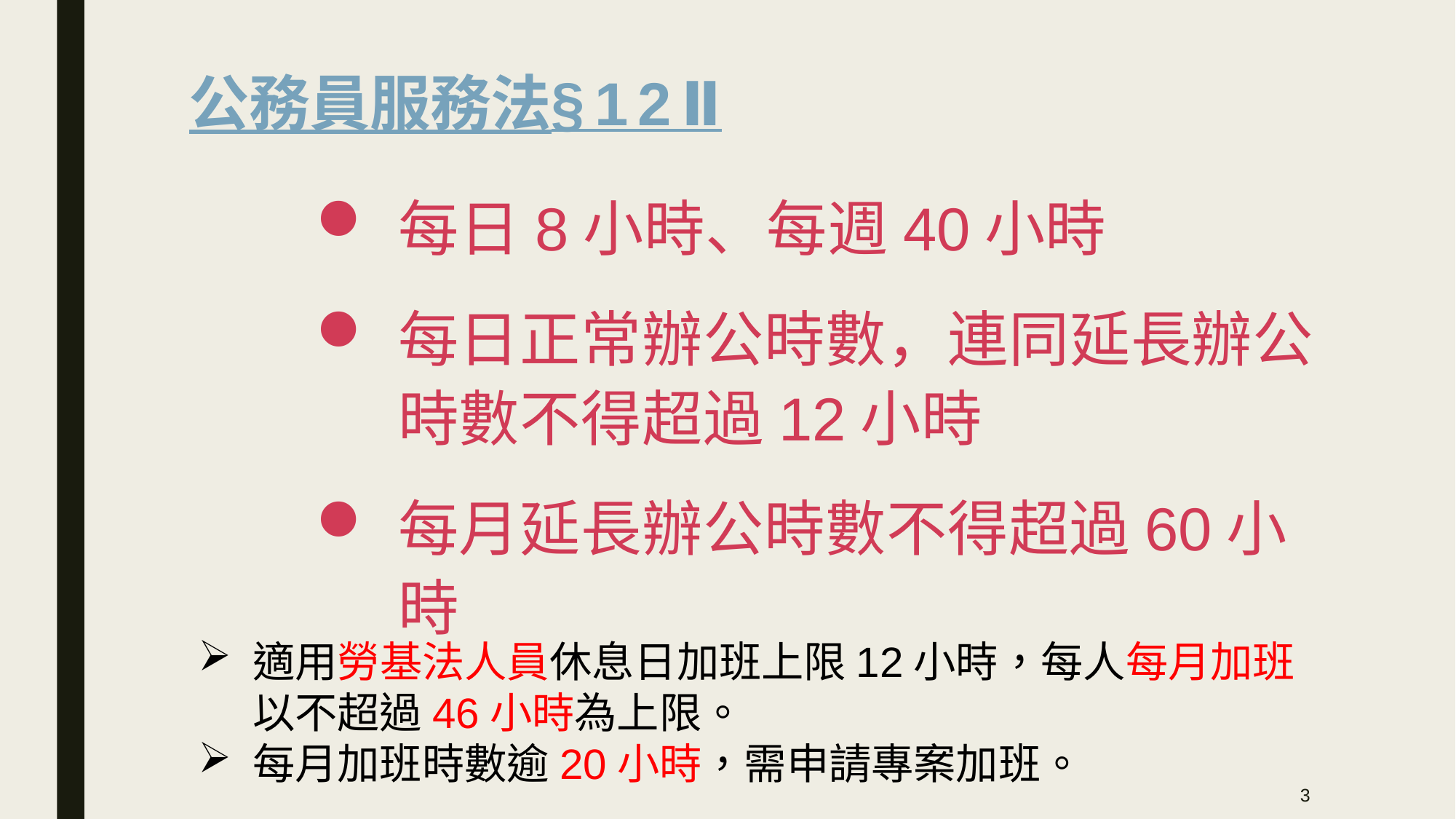

公務員服務法§12Ⅱ
每⽇8⼩時、每週40⼩時
每⽇正常辦公時數，連同延⻑辦公時數不得超過12⼩時
每⽉延⻑辦公時數不得超過60⼩時
適用勞基法人員休息日加班上限12小時，每人每月加班以不超過46小時為上限。
每月加班時數逾20小時，需申請專案加班。
3